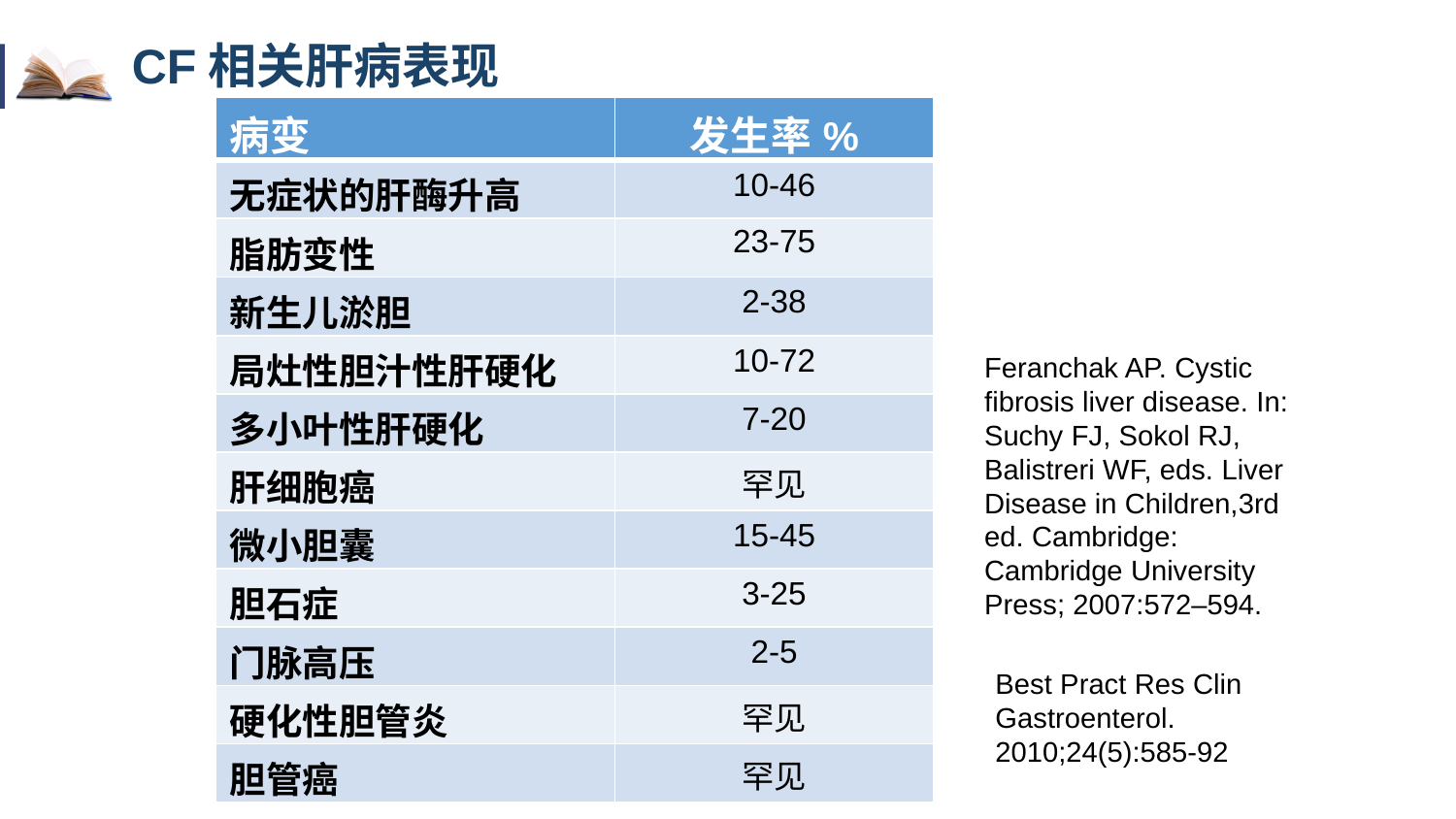

CF相关肝病表现
| 病变 | 发生率% |
| --- | --- |
| 无症状的肝酶升高 | 10-46 |
| 脂肪变性 | 23-75 |
| 新生儿淤胆 | 2-38 |
| 局灶性胆汁性肝硬化 | 10-72 |
| 多小叶性肝硬化 | 7-20 |
| 肝细胞癌 | 罕见 |
| 微小胆囊 | 15-45 |
| 胆石症 | 3-25 |
| 门脉高压 | 2-5 |
| 硬化性胆管炎 | 罕见 |
| 胆管癌 | 罕见 |
Feranchak AP. Cystic fibrosis liver disease. In: Suchy FJ, Sokol RJ, Balistreri WF, eds. Liver Disease in Children,3rd ed. Cambridge: Cambridge University Press; 2007:572–594.
Best Pract Res Clin Gastroenterol. 2010;24(5):585-92